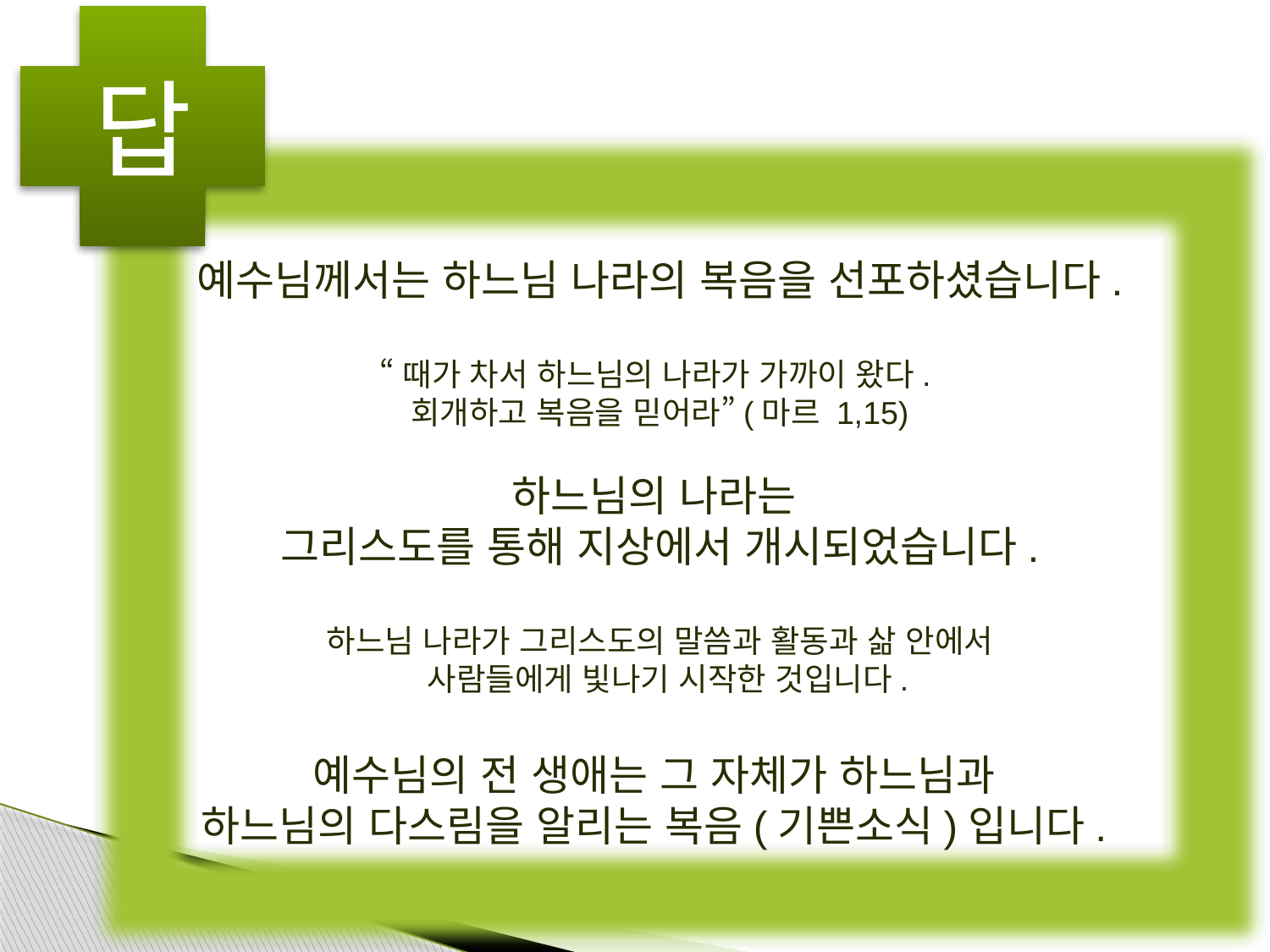

답

예수님께서는 하느님 나라의 복음을 선포하셨습니다.

“때가 차서 하느님의 나라가 가까이 왔다.
회개하고 복음을 믿어라”(마르 1,15)

하느님의 나라는
그리스도를 통해 지상에서 개시되었습니다.

하느님 나라가 그리스도의 말씀과 활동과 삶 안에서
 사람들에게 빛나기 시작한 것입니다.

예수님의 전 생애는 그 자체가 하느님과
하느님의 다스림을 알리는 복음(기쁜소식)입니다.